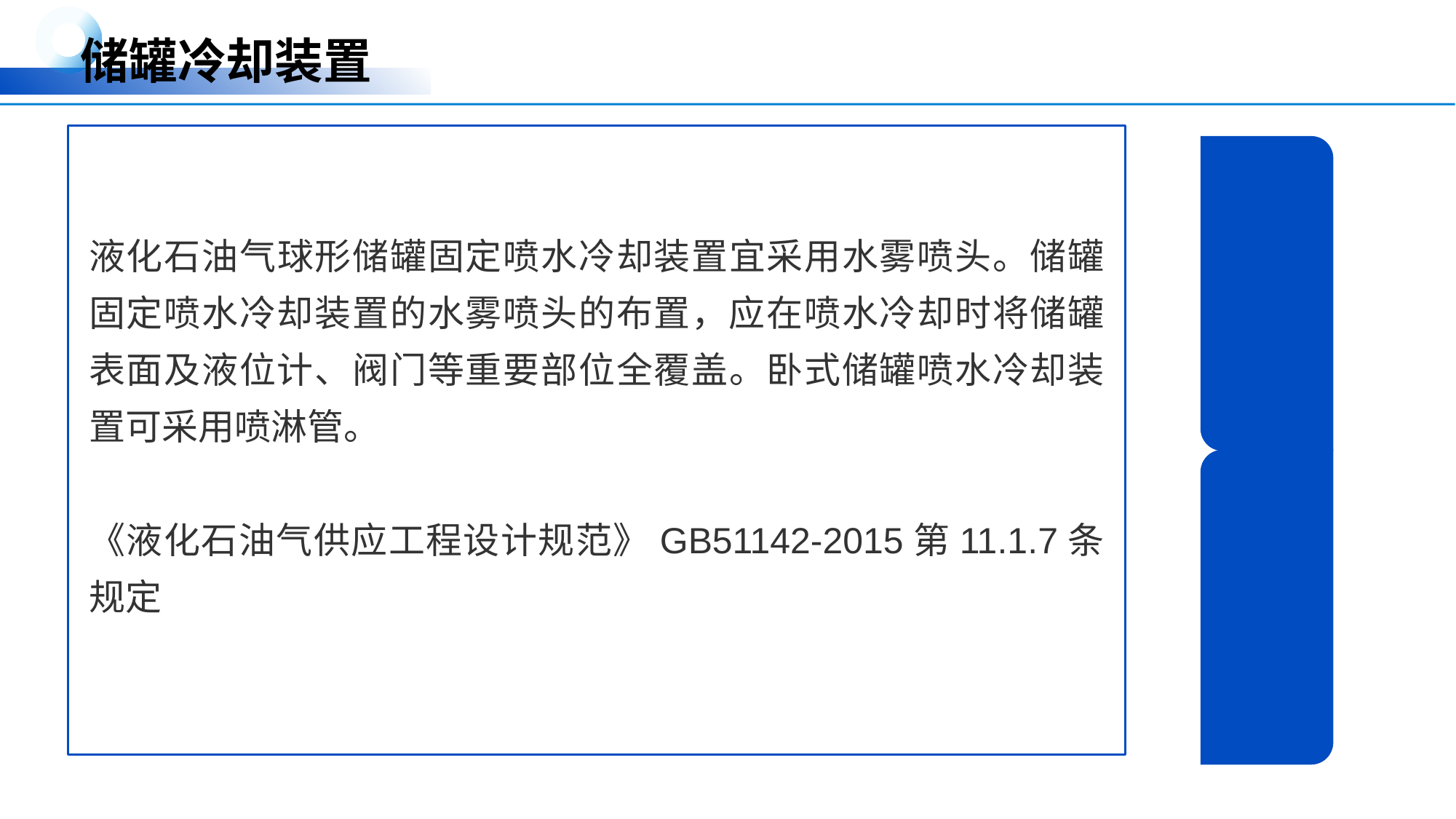

储罐冷却装置

液化石油气球形储罐固定喷水冷却装置宜采用水雾喷头。储罐固定喷水冷却装置的水雾喷头的布置，应在喷水冷却时将储罐表面及液位计、阀门等重要部位全覆盖。卧式储罐喷水冷却装置可采用喷淋管。

《液化石油气供应工程设计规范》GB51142-2015第11.1.7条规定